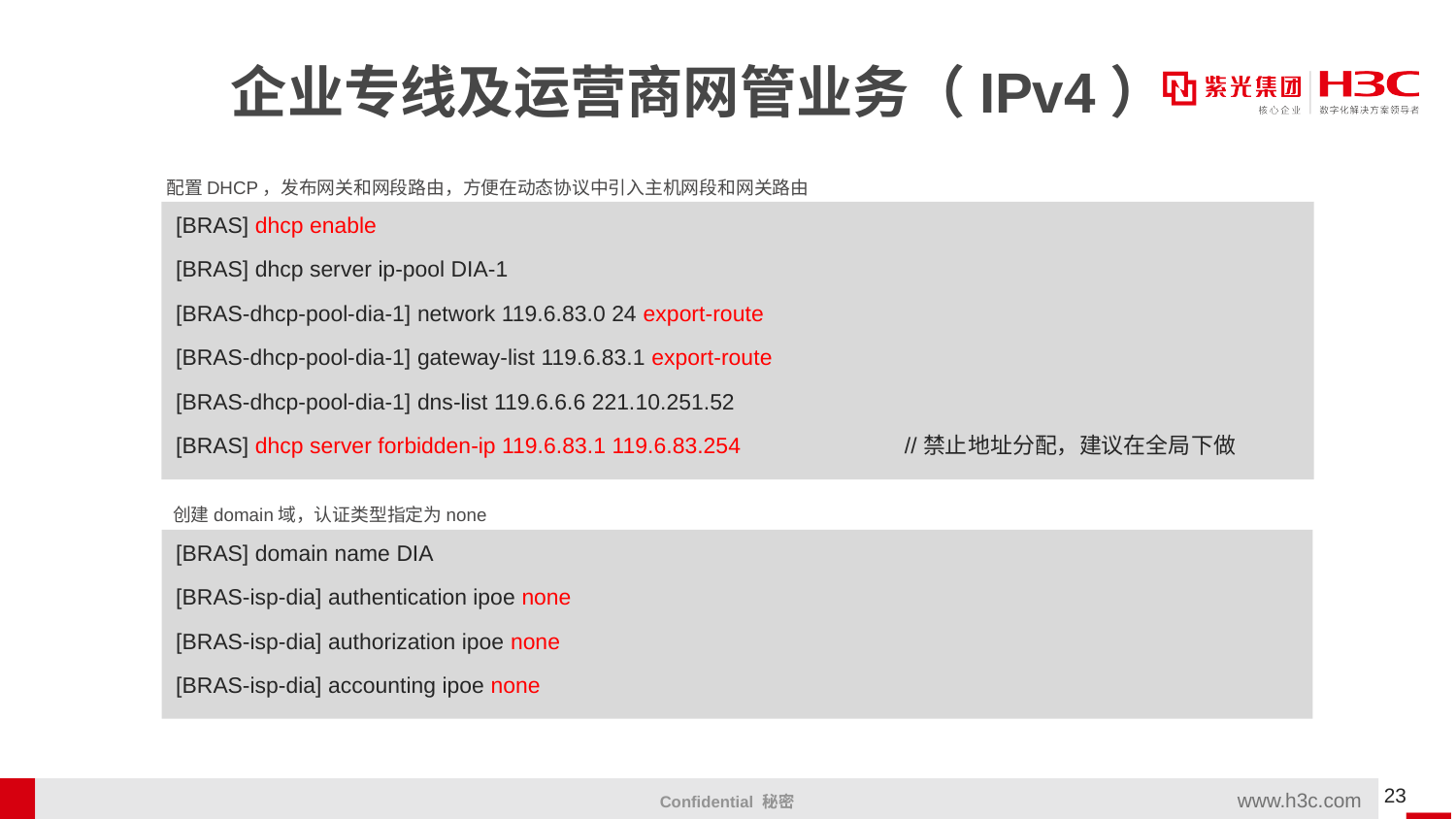

# 企业专线及运营商网管业务（IPv4）
配置DHCP，发布网关和网段路由，方便在动态协议中引入主机网段和网关路由
[BRAS] dhcp enable
[BRAS] dhcp server ip-pool DIA-1
[BRAS-dhcp-pool-dia-1] network 119.6.83.0 24 export-route
[BRAS-dhcp-pool-dia-1] gateway-list 119.6.83.1 export-route
[BRAS-dhcp-pool-dia-1] dns-list 119.6.6.6 221.10.251.52
[BRAS] dhcp server forbidden-ip 119.6.83.1 119.6.83.254                          //禁止地址分配，建议在全局下做
创建domain域，认证类型指定为none
[BRAS] domain name DIA
[BRAS-isp-dia] authentication ipoe none
[BRAS-isp-dia] authorization ipoe none
[BRAS-isp-dia] accounting ipoe none